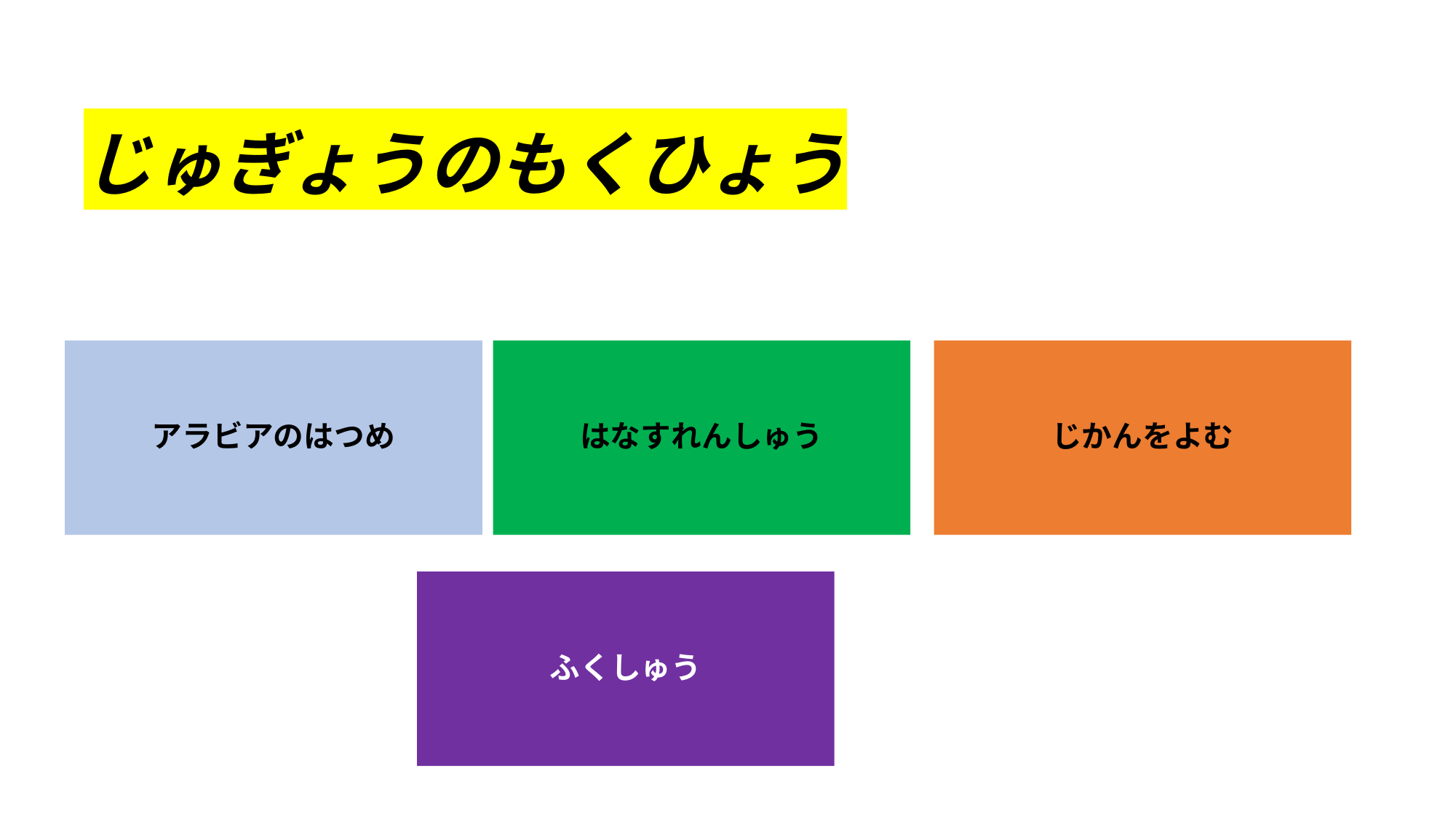

# じゅぎょうのもくひょう
アラビアのはつめ

はなすれんしゅう

じかんをよむ
ふくしゅう